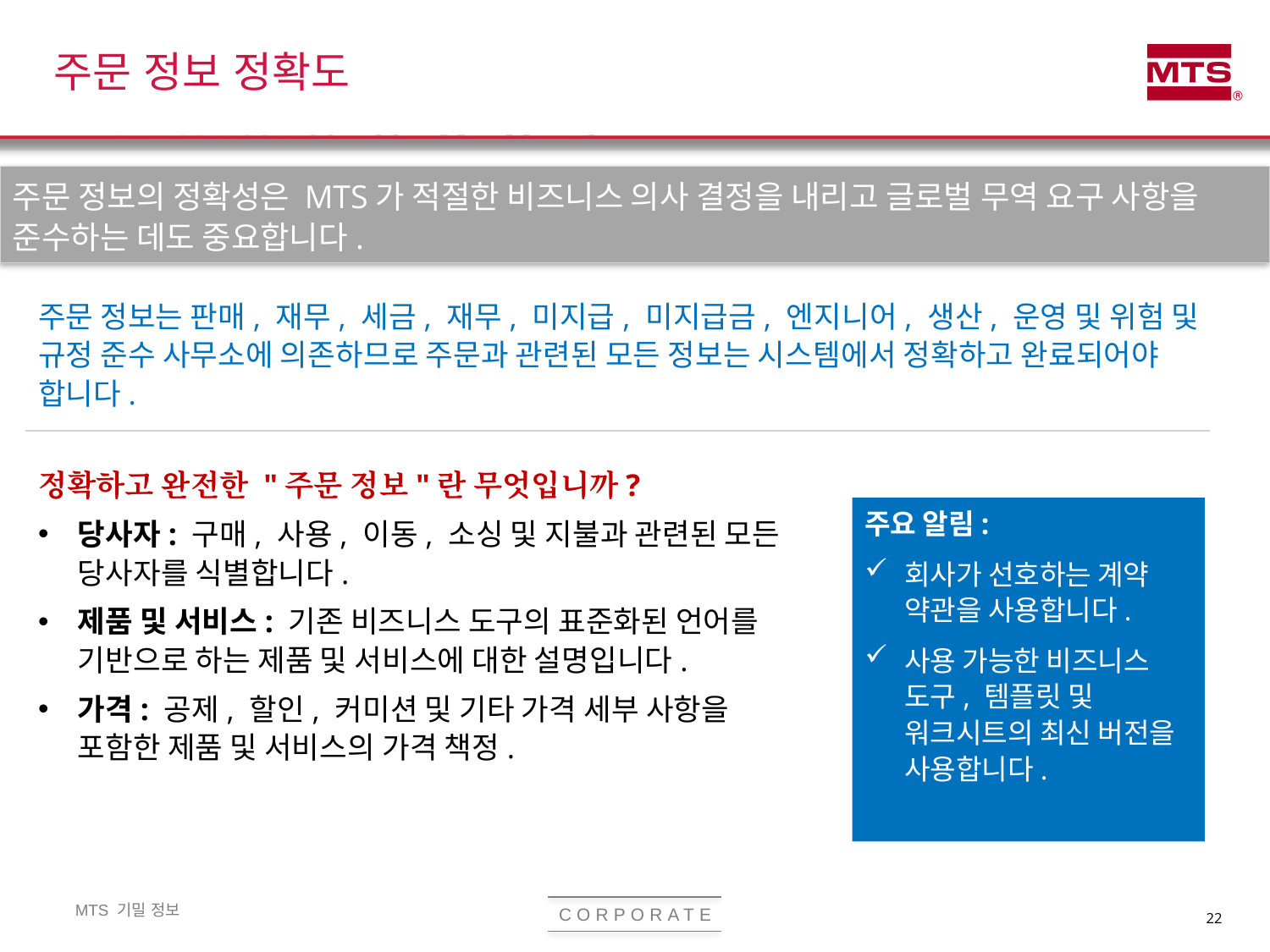

# 주문 정보 정확도
주문 정보의 정확성은 MTS가 적절한 비즈니스 의사 결정을 내리고 글로벌 무역 요구 사항을 준수하는 데도 중요합니다.
주문 정보는 판매, 재무, 세금, 재무, 미지급, 미지급금, 엔지니어, 생산, 운영 및 위험 및 규정 준수 사무소에 의존하므로 주문과 관련된 모든 정보는 시스템에서 정확하고 완료되어야 합니다.
정확하고 완전한 "주문 정보"란 무엇입니까?
당사자: 구매, 사용, 이동, 소싱 및 지불과 관련된 모든 당사자를 식별합니다.
제품 및 서비스: 기존 비즈니스 도구의 표준화된 언어를 기반으로 하는 제품 및 서비스에 대한 설명입니다.
가격: 공제, 할인, 커미션 및 기타 가격 세부 사항을 포함한 제품 및 서비스의 가격 책정.
주요 알림:
회사가 선호하는 계약 약관을 사용합니다.
사용 가능한 비즈니스 도구, 템플릿 및 워크시트의 최신 버전을 사용합니다.

22